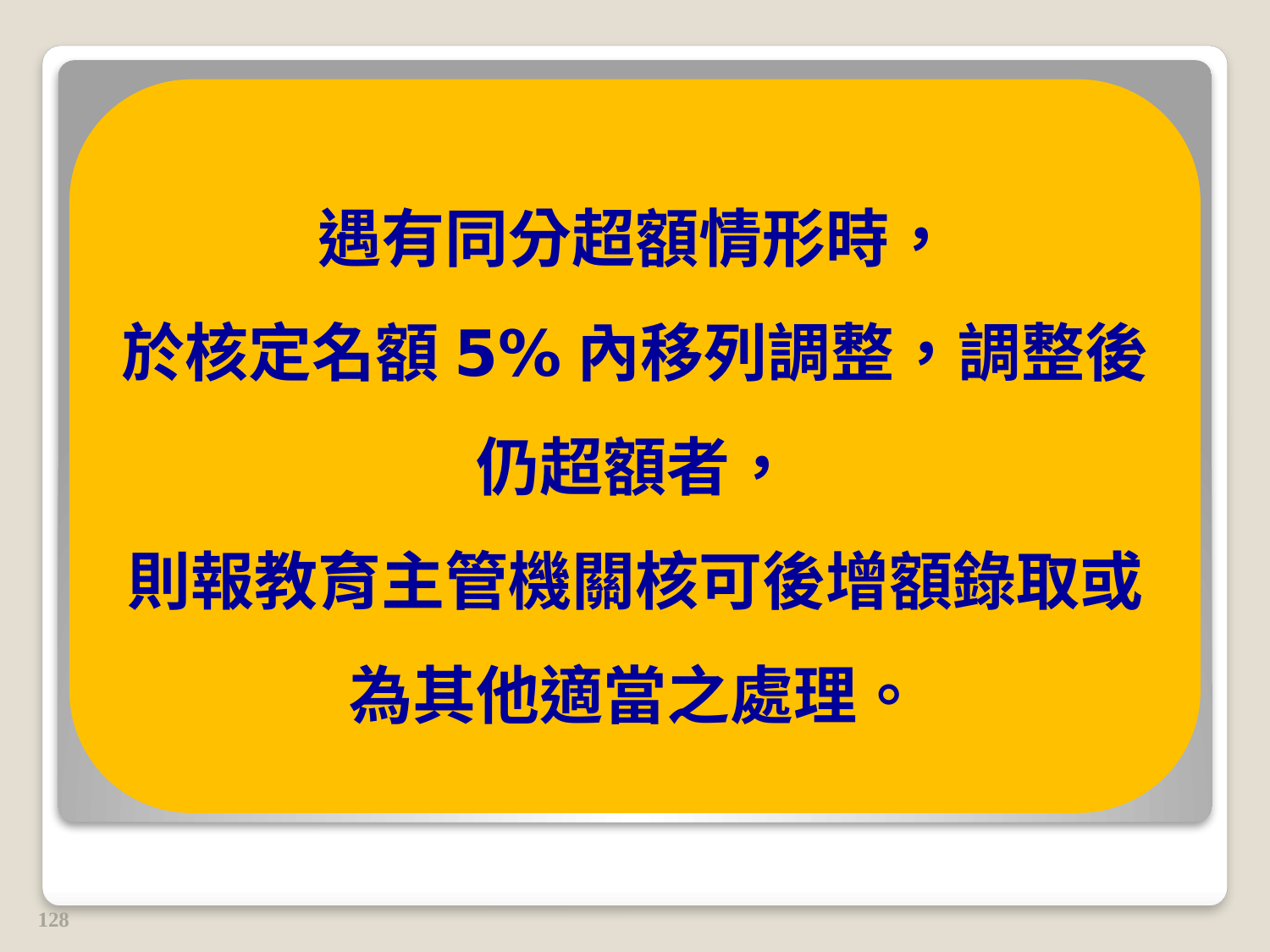

遇有同分超額情形時，
於核定名額5%內移列調整，調整後仍超額者，
則報教育主管機關核可後增額錄取或為其他適當之處理。
128